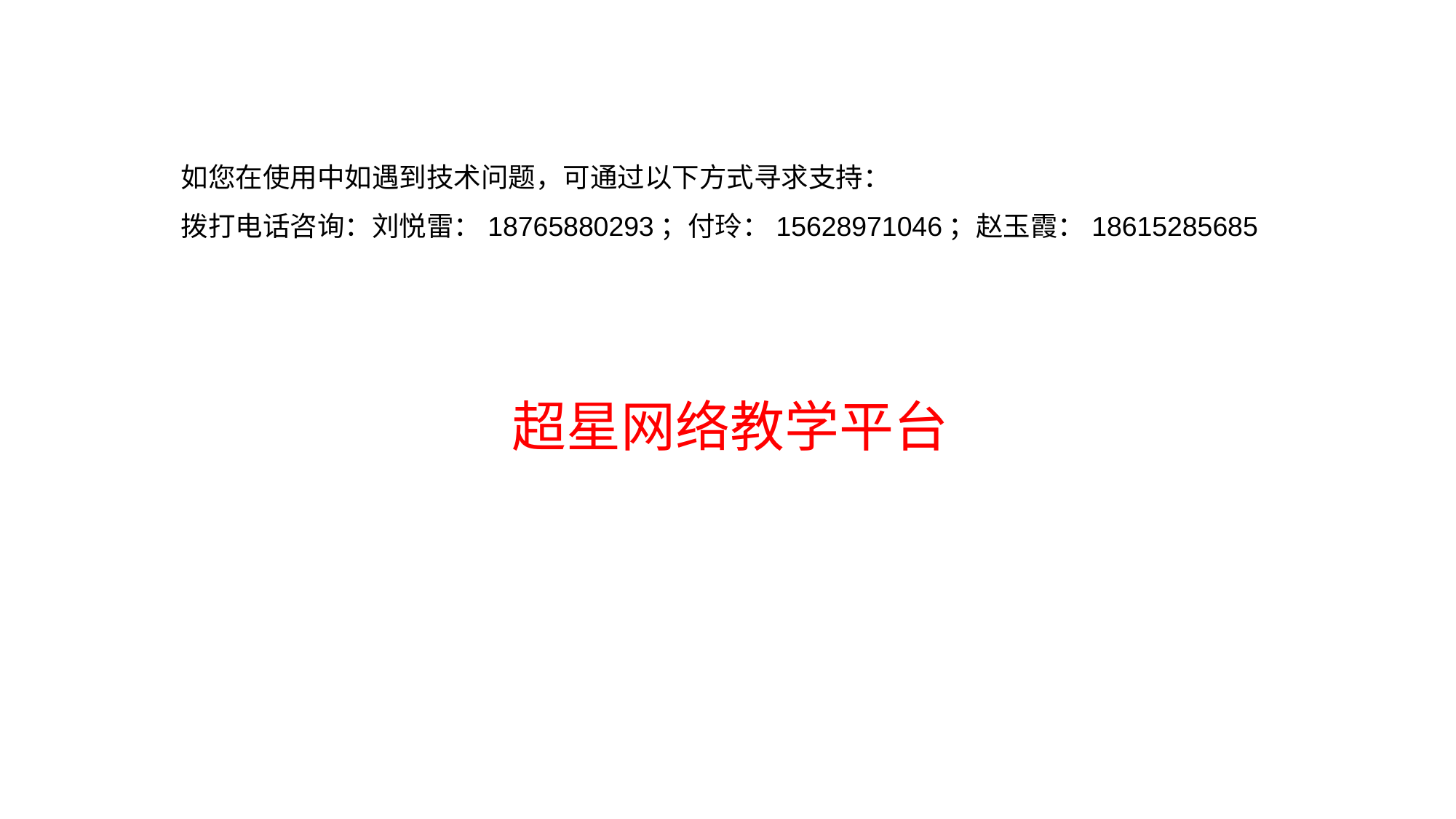

如您在使用中如遇到技术问题，可通过以下方式寻求支持：
拨打电话咨询：刘悦雷：18765880293；付玲：15628971046；赵玉霞：18615285685
超星网络教学平台